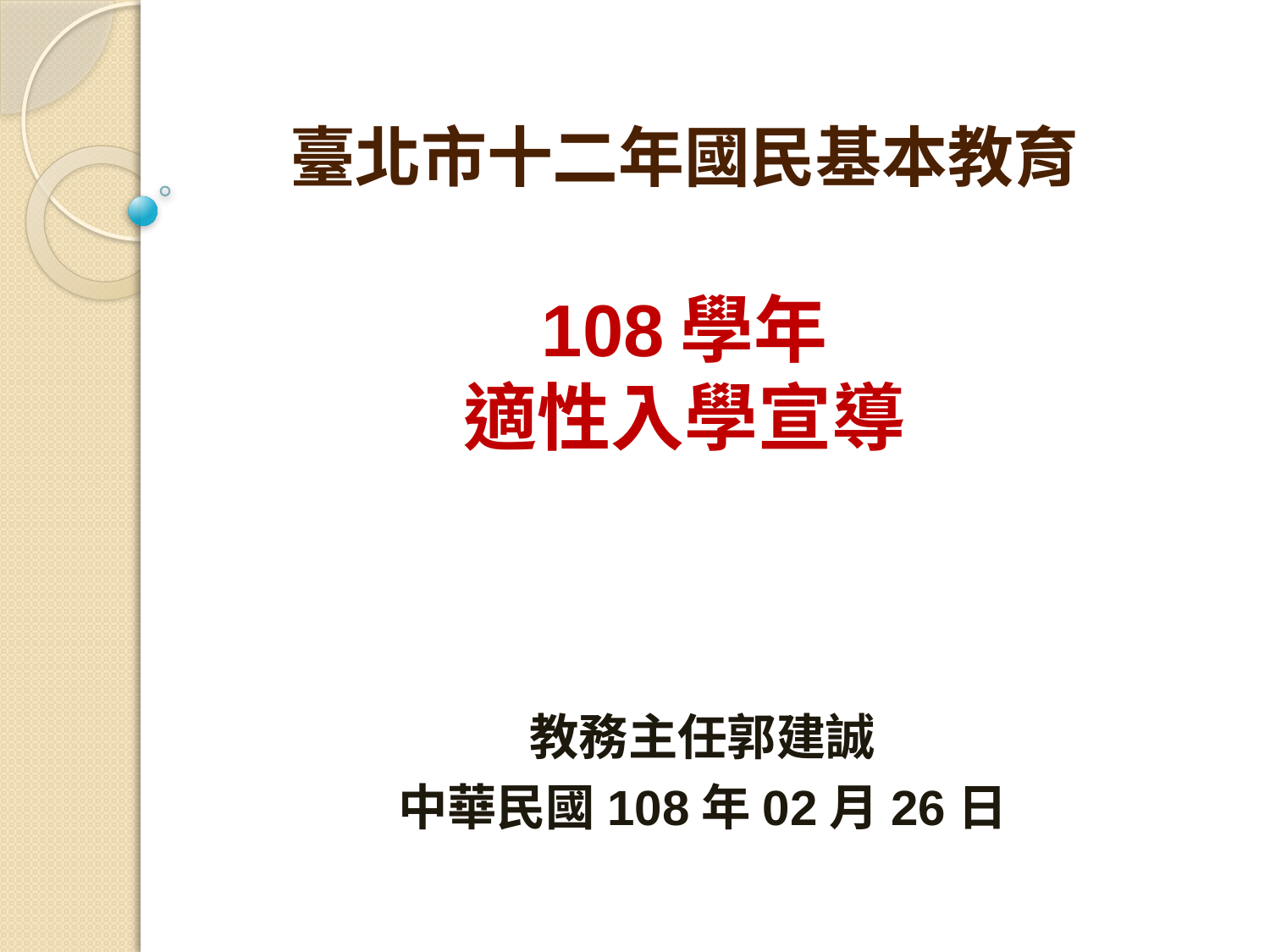

# 臺北市十二年國民基本教育 108學年 適性入學宣導
教務主任郭建誠
中華民國108年02月26日